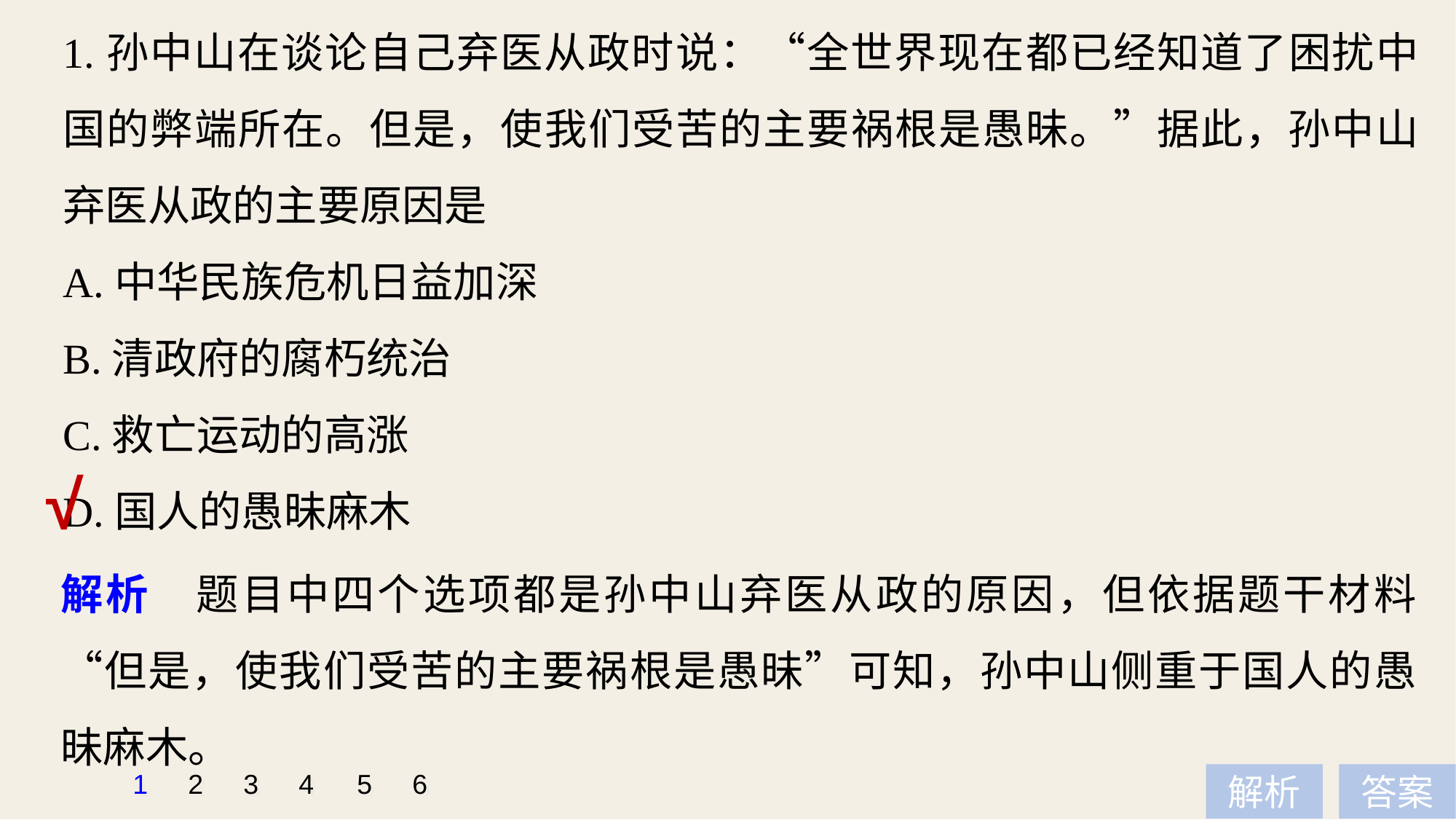

1.孙中山在谈论自己弃医从政时说：“全世界现在都已经知道了困扰中国的弊端所在。但是，使我们受苦的主要祸根是愚昧。”据此，孙中山弃医从政的主要原因是
A.中华民族危机日益加深
B.清政府的腐朽统治
C.救亡运动的高涨
D.国人的愚昧麻木
√
解析　题目中四个选项都是孙中山弃医从政的原因，但依据题干材料“但是，使我们受苦的主要祸根是愚昧”可知，孙中山侧重于国人的愚昧麻木。
1
2
3
4
5
6
解析
答案